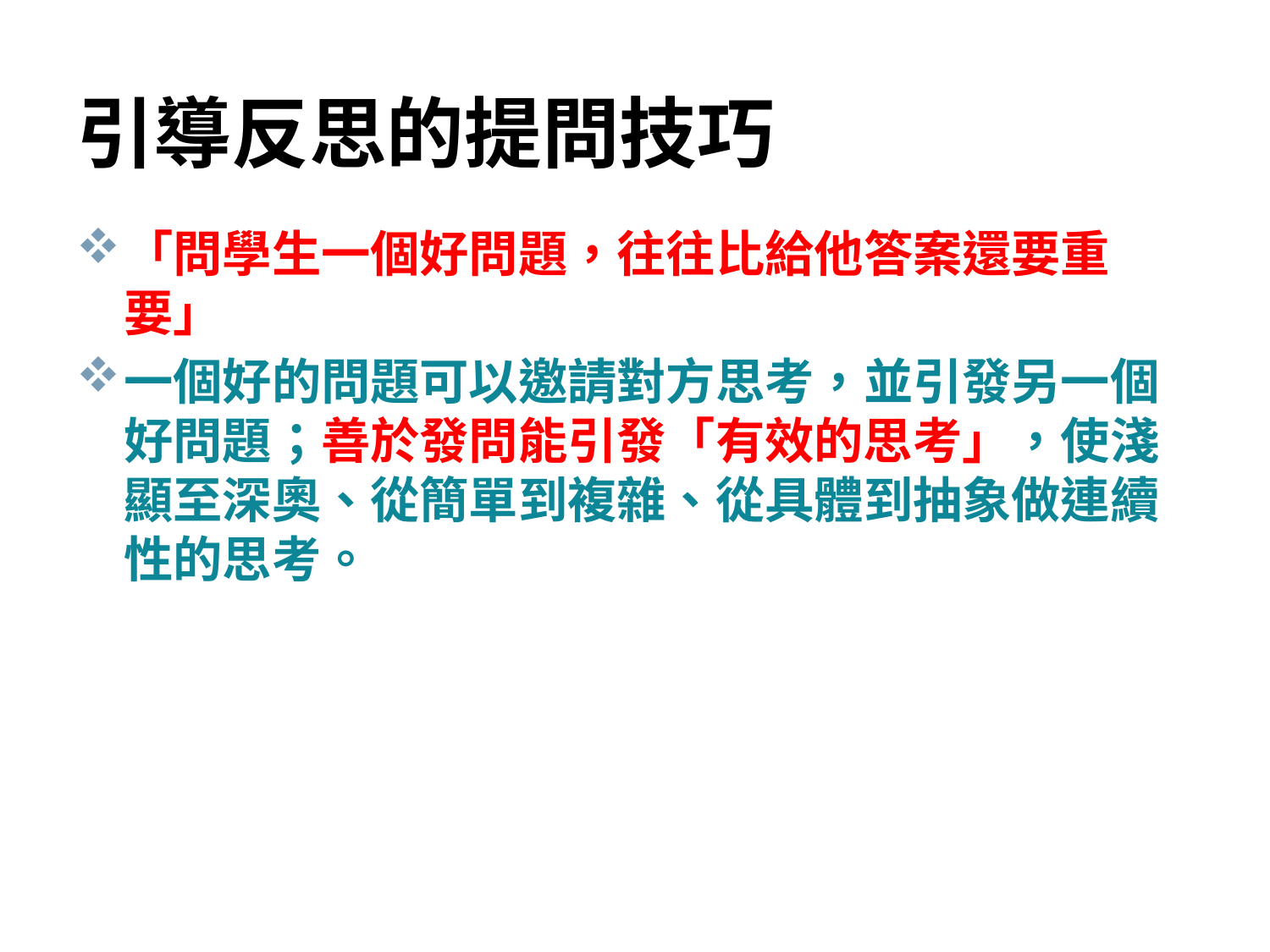

引導反思的提問技巧
「問學生一個好問題，往往比給他答案還要重要」
一個好的問題可以邀請對方思考，並引發另一個好問題；善於發問能引發「有效的思考」，使淺顯至深奧、從簡單到複雜、從具體到抽象做連續性的思考。